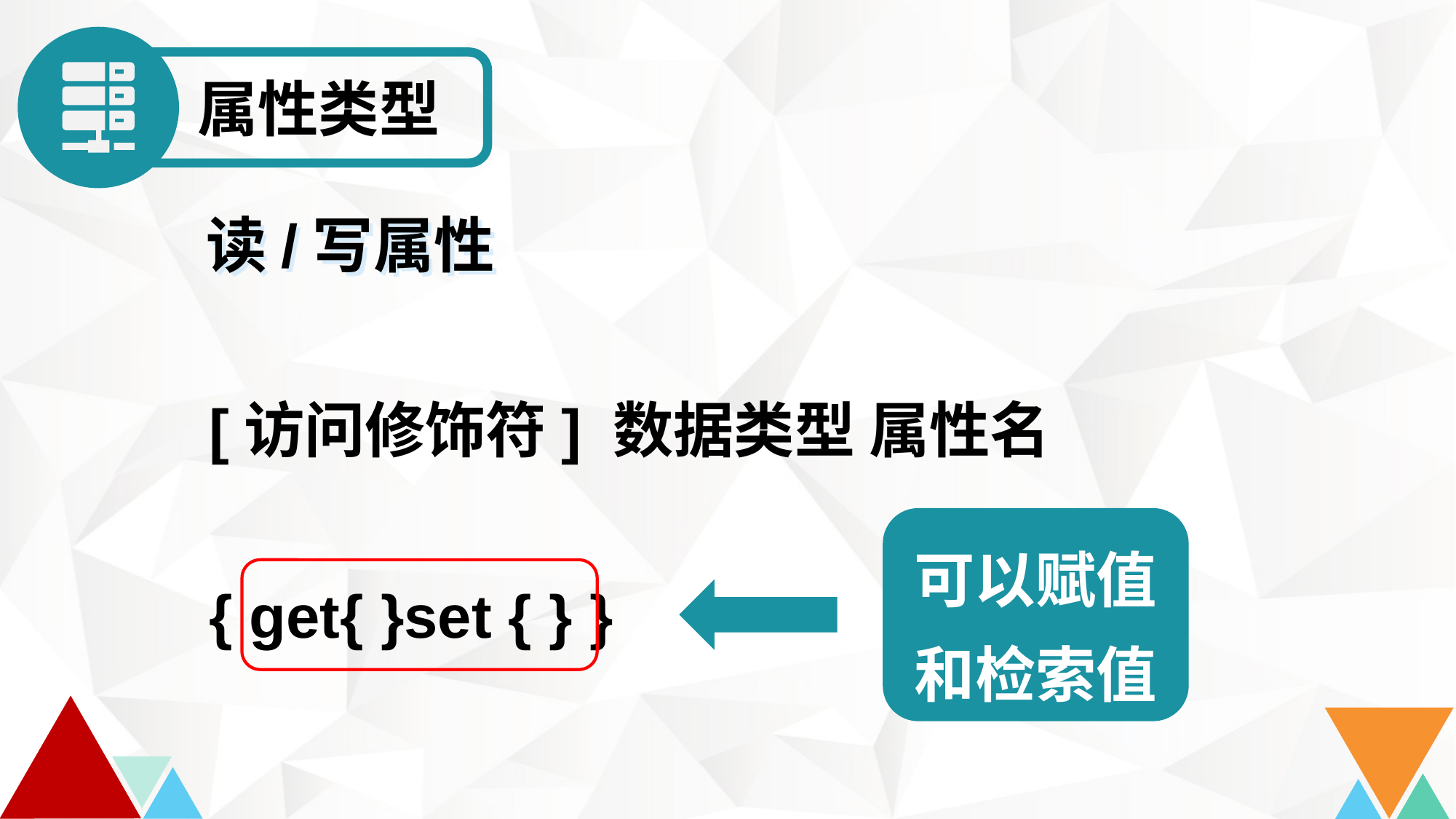

属性类型
读/写属性
 [访问修饰符] 数据类型 属性名

 { get{ }set { } }
可以赋值和检索值